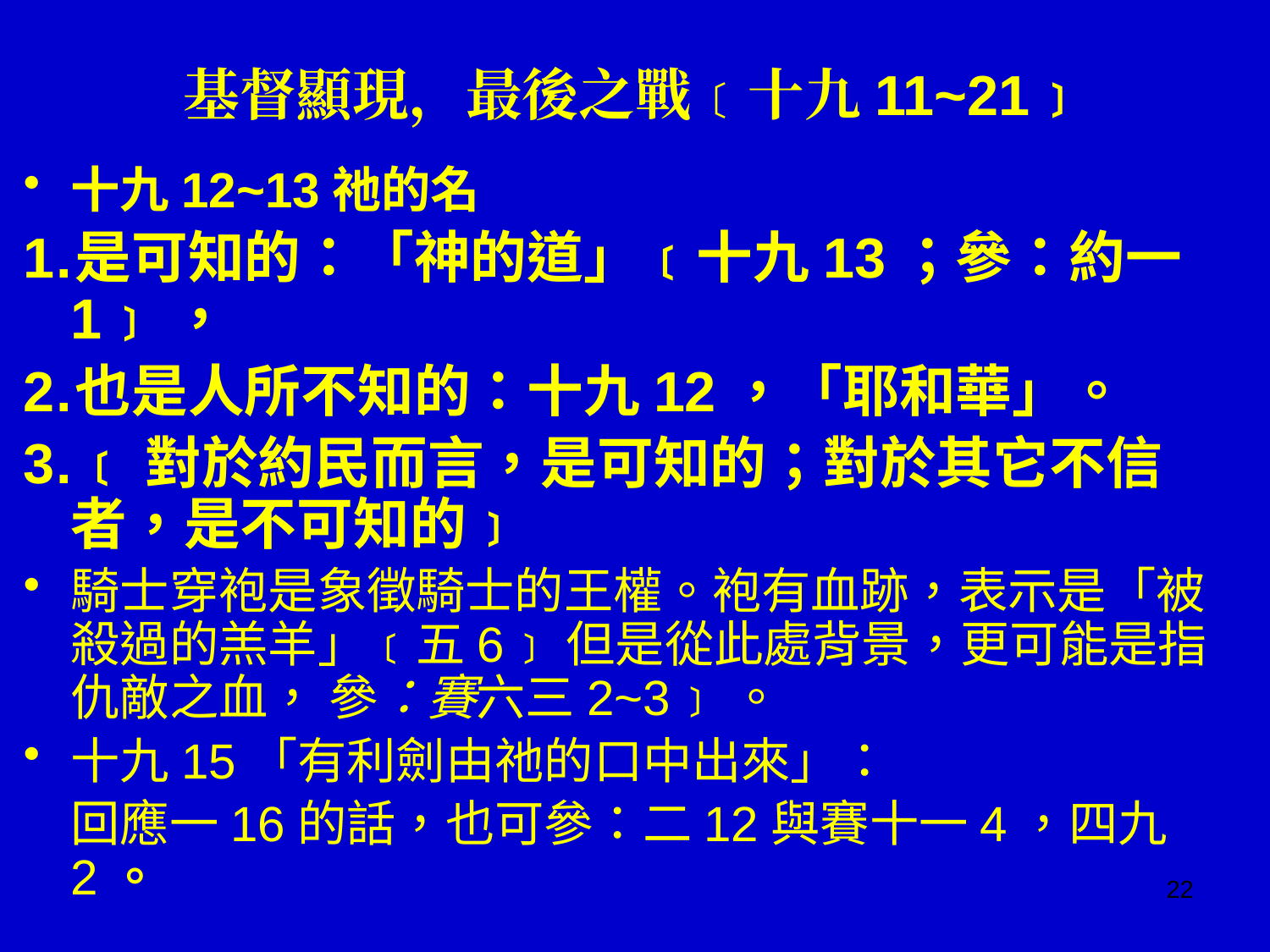

# 基督顯現，最後之戰﹝十九11~21﹞
十九12~13祂的名
是可知的：「神的道」﹝十九13；參：約一1﹞，
也是人所不知的：十九12，「耶和華」。
﹝對於約民而言，是可知的；對於其它不信者，是不可知的﹞
騎士穿袍是象徵騎士的王權。袍有血跡，表示是「被殺過的羔羊」﹝五6﹞但是從此處背景，更可能是指仇敵之血， 參：賽六三2~3﹞。
十九15「有利劍由祂的口中出來」：
	回應一16的話，也可參：二12與賽十一4，四九2。
22